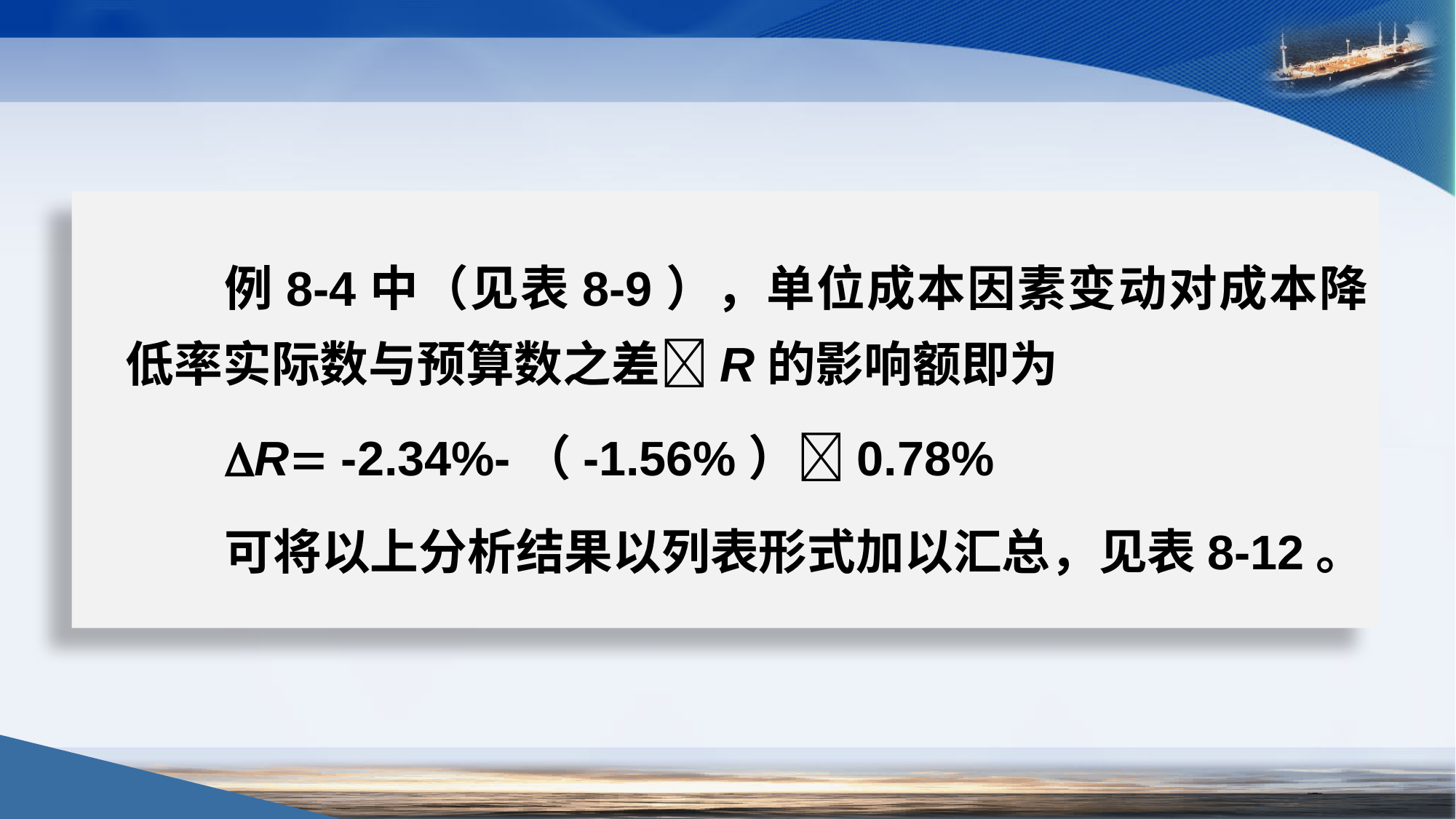

例8-4中（见表8-9），单位成本因素变动对成本降低率实际数与预算数之差ΔR的影响额即为
ΔR= -2.34%-（-1.56%）=0.78%
可将以上分析结果以列表形式加以汇总，见表8-12。